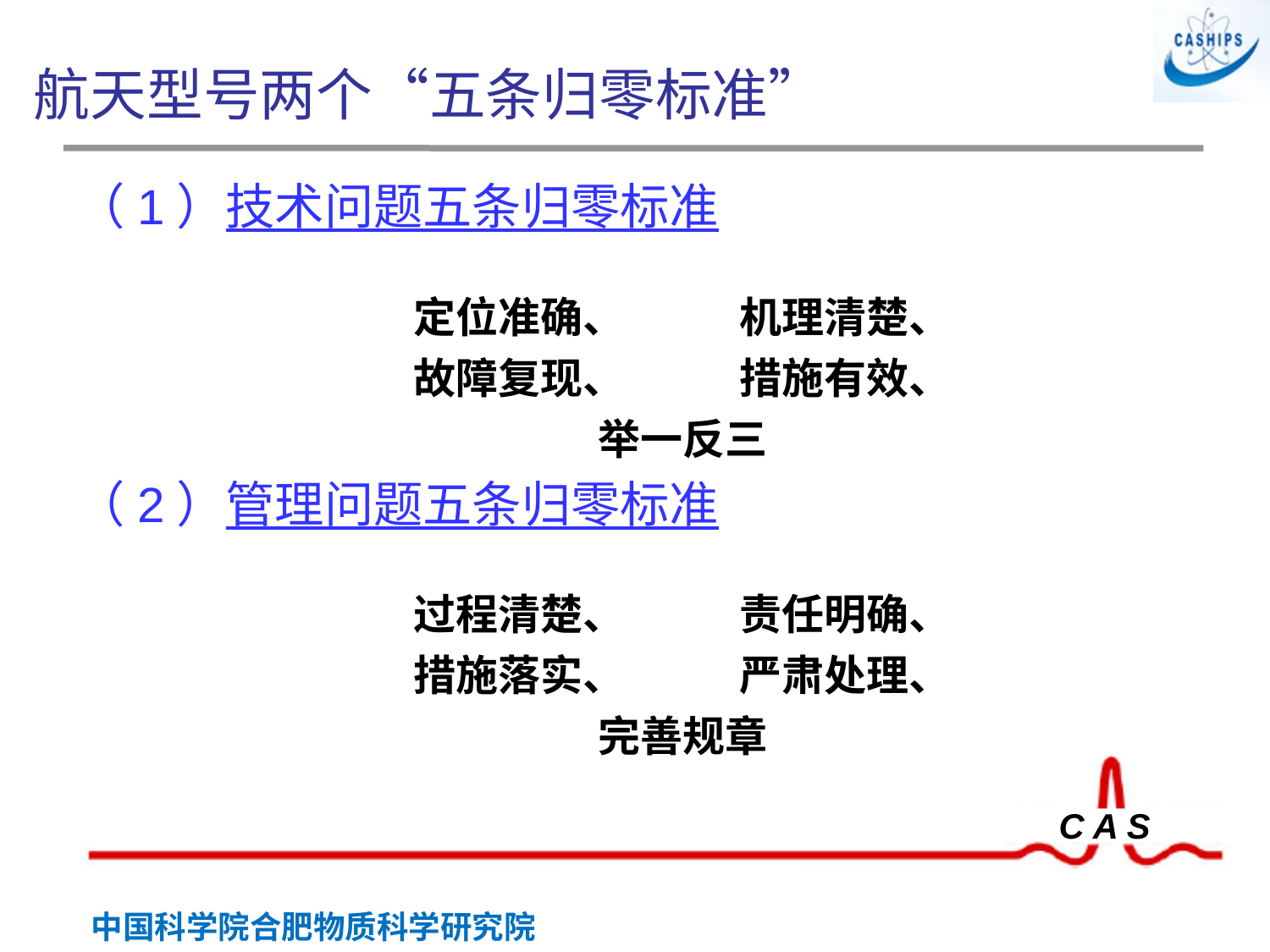

# 航天型号两个“五条归零标准”
（1）技术问题五条归零标准

定位准确、            机理清楚、
故障复现、            措施有效、
举一反三
（2）管理问题五条归零标准

过程清楚、            责任明确、
措施落实、            严肃处理、
完善规章